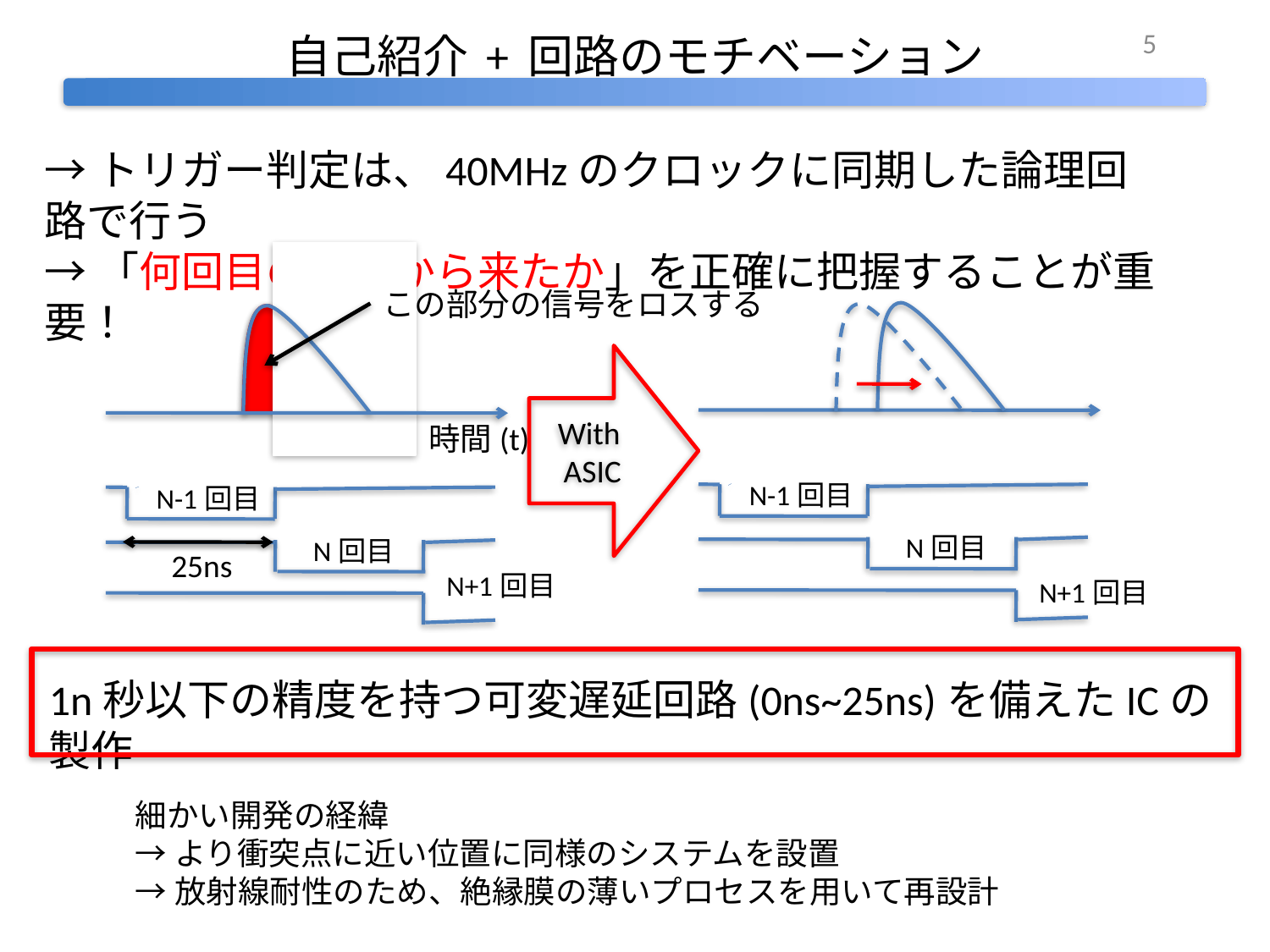

5
# 自己紹介 + 回路のモチベーション
→トリガー判定は、40MHzのクロックに同期した論理回路で行う
→「何回目の衝突から来たか」を正確に把握することが重要！

この部分の信号をロスする

With  ASIC
時間(t)
N-1回目
N-1回目
N回目
N回目
25ns
N+1回目
N+1回目

1n秒以下の精度を持つ可変遅延回路(0ns~25ns)を備えたICの製作
細かい開発の経緯
→より衝突点に近い位置に同様のシステムを設置
→放射線耐性のため、絶縁膜の薄いプロセスを用いて再設計